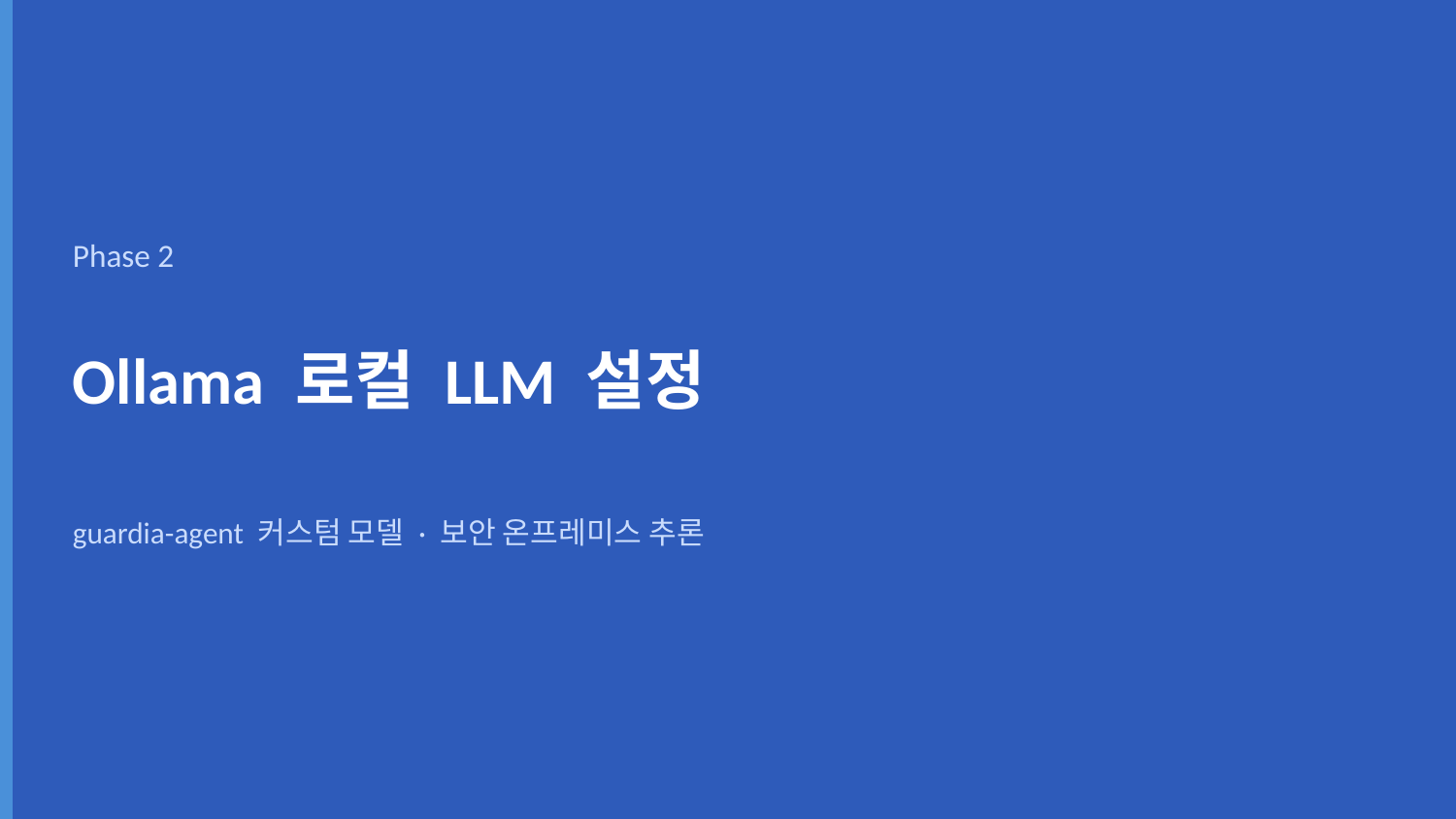

Phase 2
Ollama 로컬 LLM 설정
guardia-agent 커스텀 모델 · 보안 온프레미스 추론